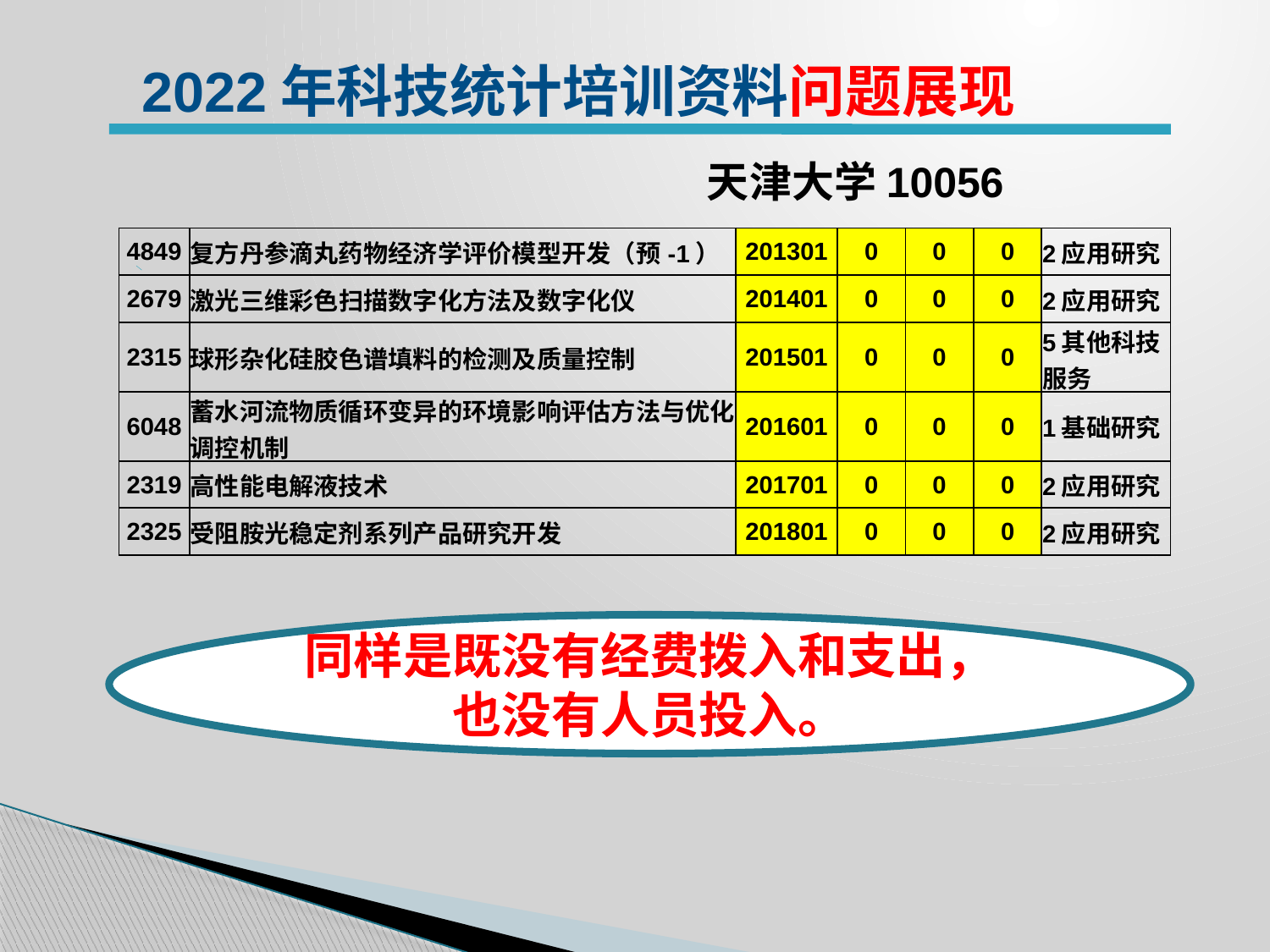

2022年科技统计培训资料问题展现
 天津大学10056
| 4849 | 复方丹参滴丸药物经济学评价模型开发（预-1） | 201301 | 0 | 0 | 0 | 2应用研究 |
| --- | --- | --- | --- | --- | --- | --- |
| 2679 | 激光三维彩色扫描数字化方法及数字化仪 | 201401 | 0 | 0 | 0 | 2应用研究 |
| 2315 | 球形杂化硅胶色谱填料的检测及质量控制 | 201501 | 0 | 0 | 0 | 5其他科技服务 |
| 6048 | 蓄水河流物质循环变异的环境影响评估方法与优化调控机制 | 201601 | 0 | 0 | 0 | 1基础研究 |
| 2319 | 高性能电解液技术 | 201701 | 0 | 0 | 0 | 2应用研究 |
| 2325 | 受阻胺光稳定剂系列产品研究开发 | 201801 | 0 | 0 | 0 | 2应用研究 |
同样是既没有经费拨入和支出，
也没有人员投入。